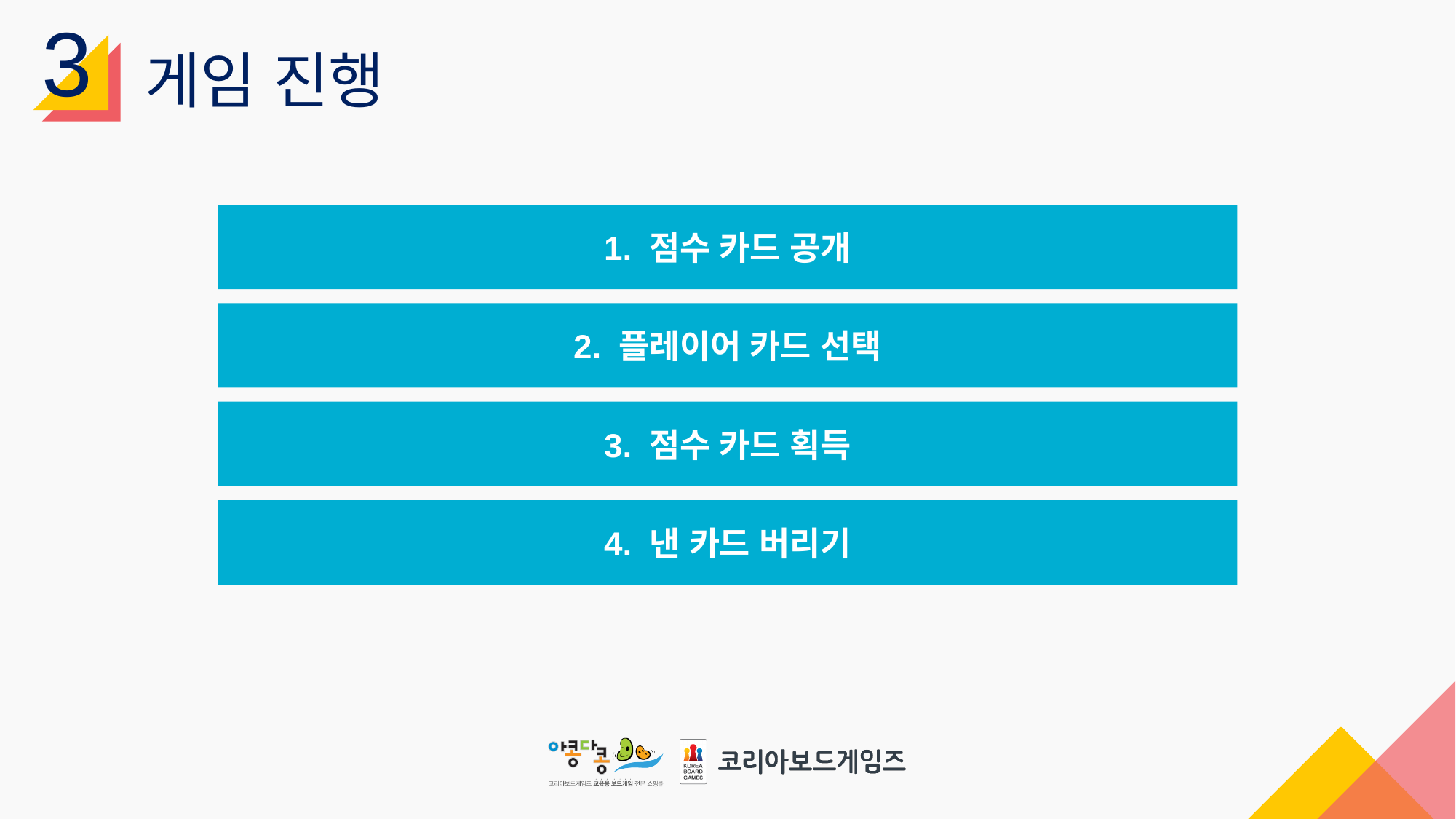

3
게임 진행
1. 점수 카드 공개
2. 플레이어 카드 선택
3. 점수 카드 획득
4. 낸 카드 버리기